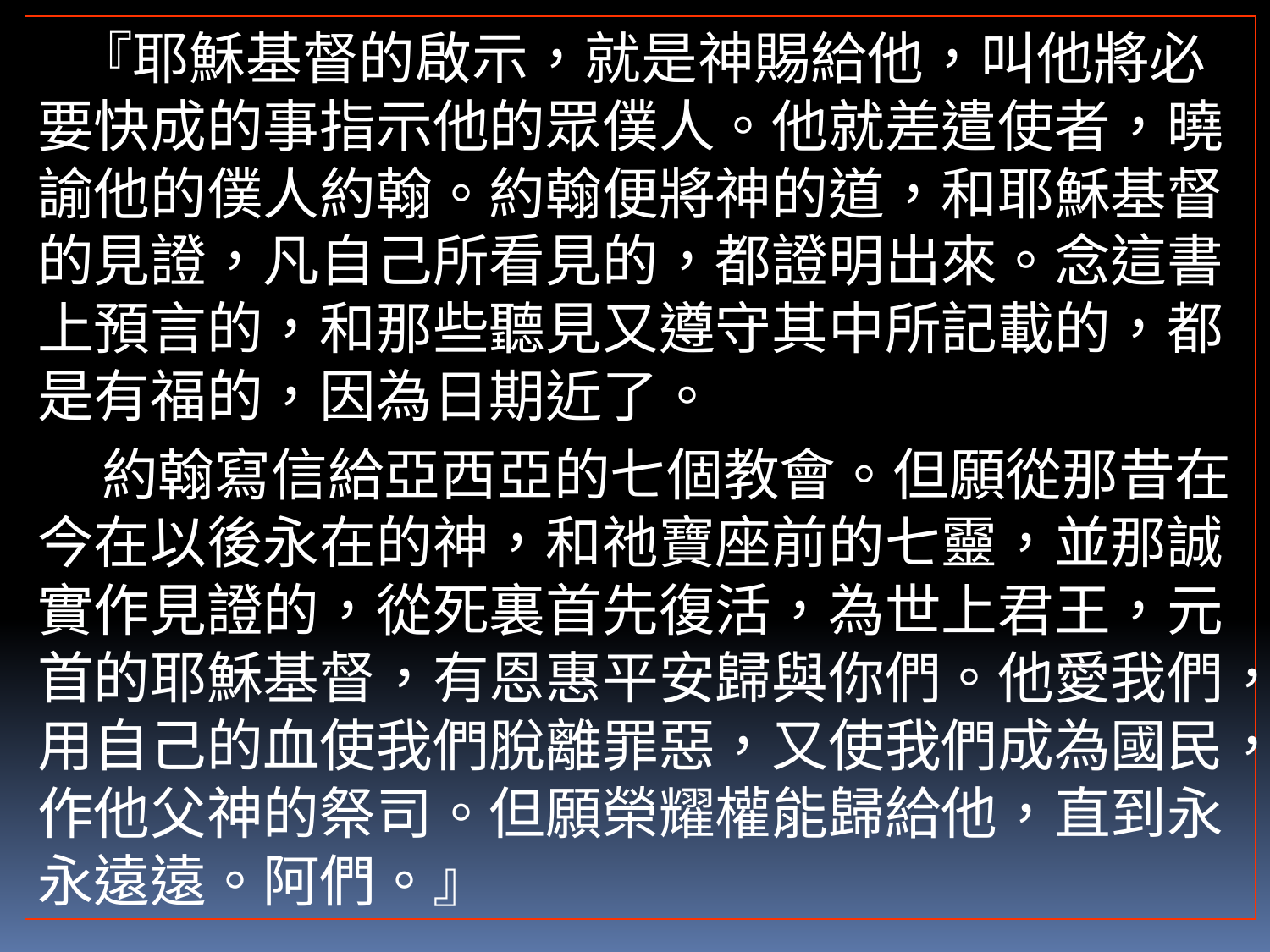

『耶穌基督的啟示，就是神賜給他，叫他將必要快成的事指示他的眾僕人。他就差遣使者，曉諭他的僕人約翰。約翰便將神的道，和耶穌基督的見證，凡自己所看見的，都證明出來。念這書上預言的，和那些聽見又遵守其中所記載的，都是有福的，因為日期近了。
    約翰寫信給亞西亞的七個教會。但願從那昔在今在以後永在的神，和祂寶座前的七靈，並那誠實作見證的，從死裏首先復活，為世上君王，元首的耶穌基督，有恩惠平安歸與你們。他愛我們，用自己的血使我們脫離罪惡，又使我們成為國民，作他父神的祭司。但願榮耀權能歸給他，直到永永遠遠。阿們。』